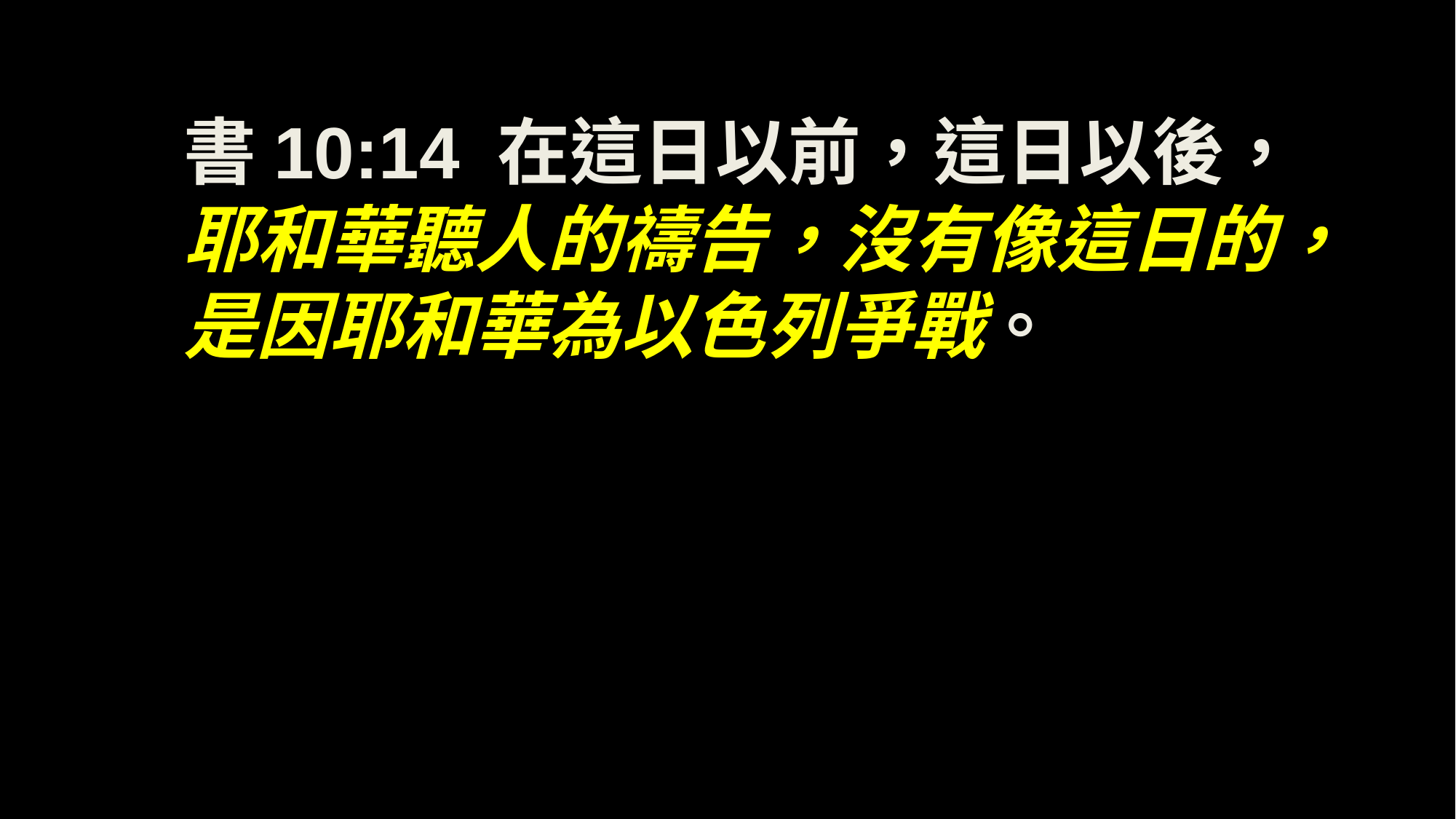

書10:14 在這日以前，這日以後，耶和華聽人的禱告，沒有像這日的，是因耶和華為以色列爭戰。